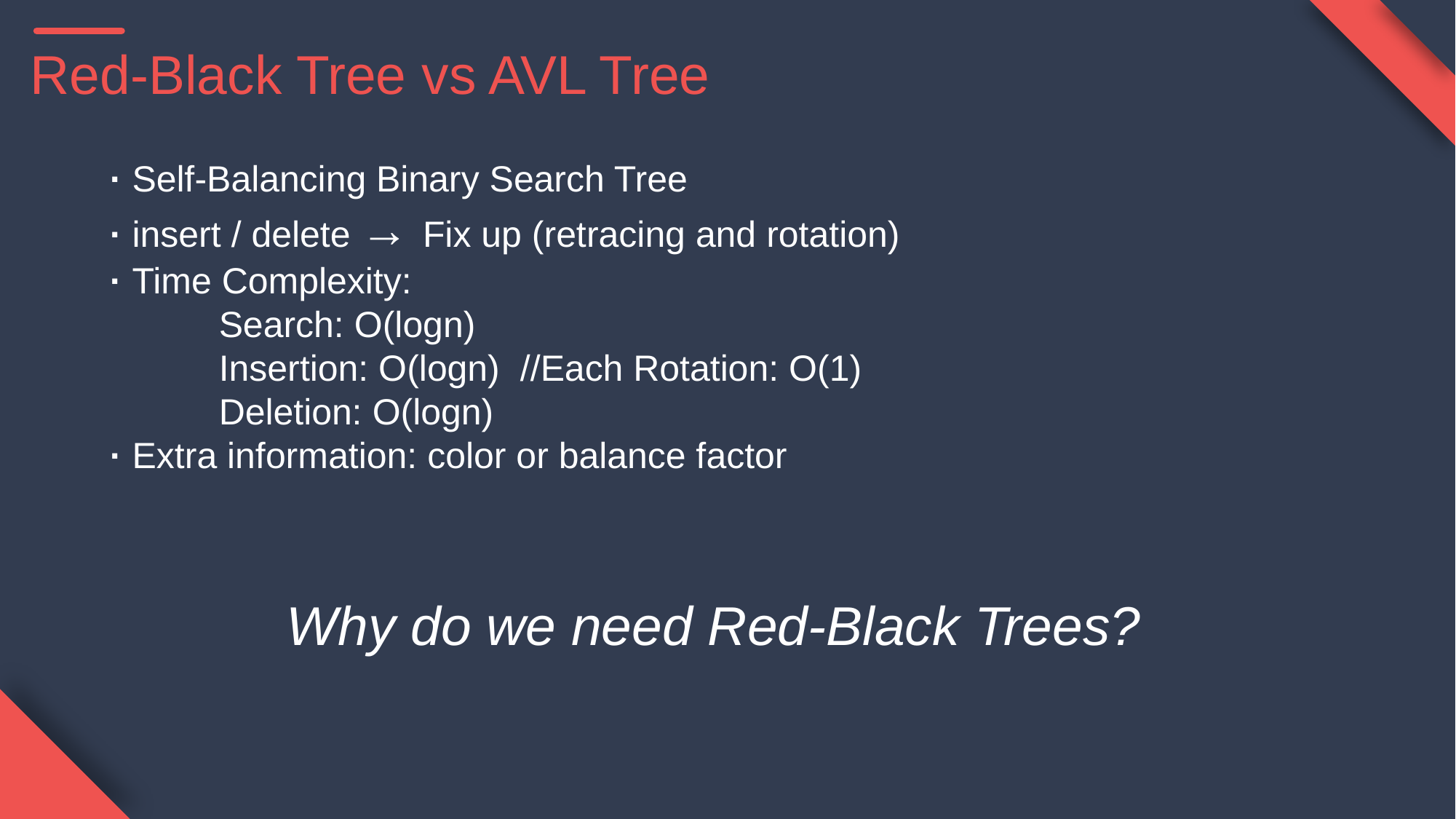

Red-Black Tree vs AVL Tree
· Self-Balancing Binary Search Tree
· insert / delete → Fix up (retracing and rotation)
· Time Complexity:
	Search: O(logn)
	Insertion: O(logn)  //Each Rotation: O(1)
	Deletion: O(logn)
· Extra information: color or balance factor
添加标题
请在此添加文字说明，编辑文字。请在此添加文字说明，编辑文字。请在此添加文字说明，编辑文字。请在此添加文字说明，编辑文字。请在此添加文字说明，编辑文字。请在此添加文字说明，编辑文字。

Why do we need Red-Black Trees?